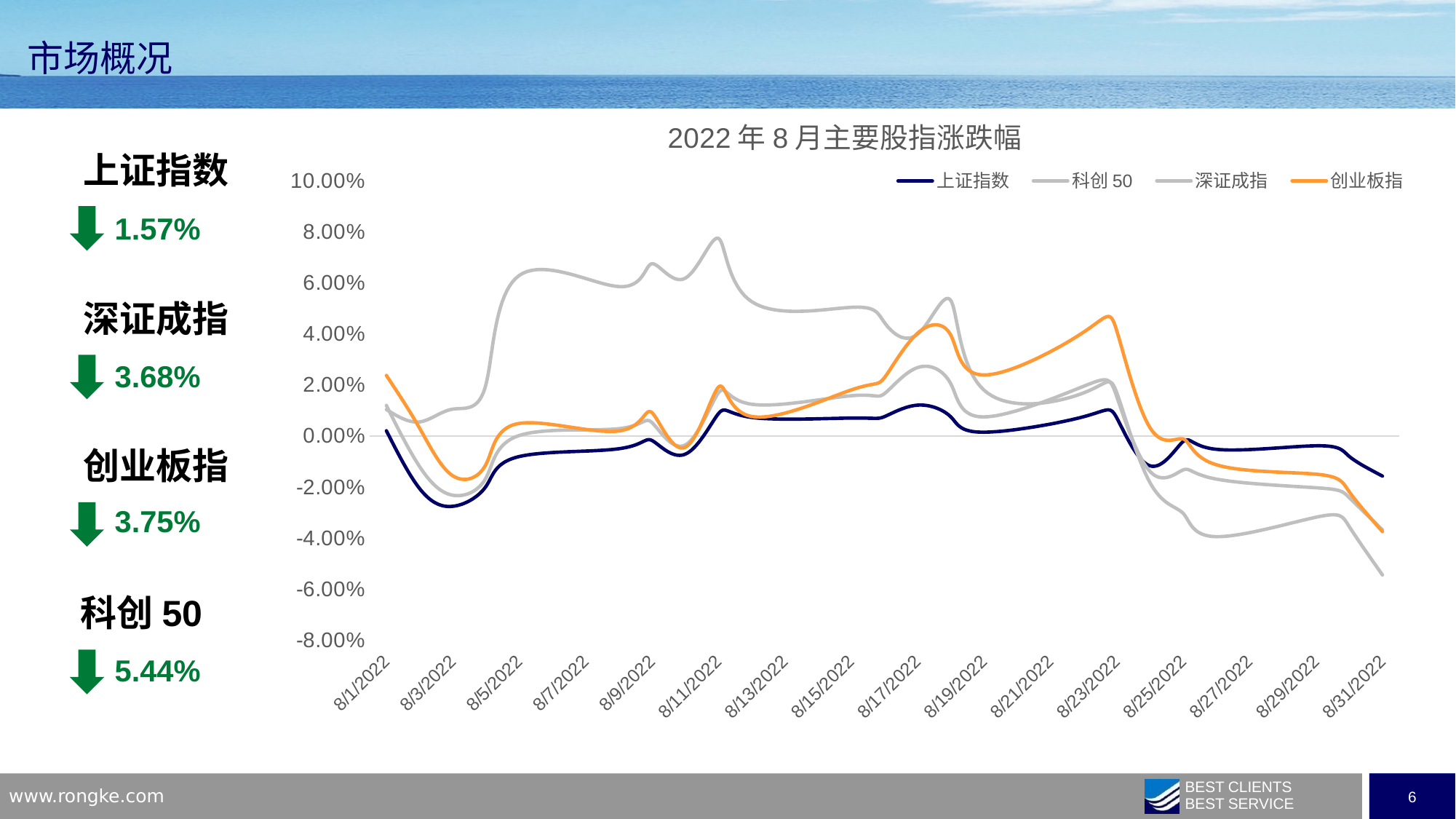

市场概况

### Chart: 2022年8月主要股指涨跌幅

| Category | 上证指数 | 科创50 | 深证成指 | 创业板指 |
|---|---|---|---|---|
| 44774 | 0.0020656330304558157 | 0.010349799340624966 | 0.011979372165140223 | 0.023700125447021936 |
| 44775 | -0.020585631555003592 | 0.005510097253216495 | -0.011975296162361815 | 0.0030594094628246804 |
| 44776 | -0.027532552163381685 | 0.010505918762799382 | -0.02320549901686808 | -0.015589132917672943 |
| 44777 | -0.019734172701675767 | 0.02021287342388267 | -0.01644259520727298 | -0.011110486996573465 |
| 44778 | -0.008056583590512756 | 0.06283347567751218 | 0.00018668092724172247 | 0.004924263700874398 |
| 44781 | -0.005013463501002069 | 0.05847131535204908 | 0.002871951557522179 | 0.001962216105899861 |
| 44782 | -0.0017859118909149263 | 0.06741603989310407 | 0.005231141965546415 | 0.009118313392874056 |
| 44783 | -0.0071374998463069605 | 0.061759006713135056 | -0.0035387856120362438 | -0.004444943736074403 |
| 44784 | 0.008738980216645542 | 0.07735258193973782 | 0.01688361870787447 | 0.019112883596397623 |
| 44785 | 0.007269675769386863 | 0.052603061777373616 | 0.0124293628718537 | 0.007631672564549108 |
| 44788 | 0.00702376707528507 | 0.050362288894398866 | 0.01575782674053472 | 0.01802692430114794 |
| 44789 | 0.007573987778338065 | 0.04443893434719115 | 0.016564060090063393 | 0.02282012394914723 |
| 44790 | 0.012077190739078647 | 0.03985637013159926 | 0.02678259905501945 | 0.04024040891984493 |
| 44791 | 0.007469476583344736 | 0.05300713557594294 | 0.020412621913243 | 0.039457769289820144 |
| 44792 | 0.001487747599316469 | 0.017944550054641795 | 0.007469682691335633 | 0.023879870433822115 |
| 44795 | 0.007546323050251491 | 0.016870081090264444 | 0.01946372846647737 | 0.04065606920182008 |
| 44796 | 0.007063727238076467 | 0.016888448081108454 | 0.015344520058824918 | 0.041139133853844934 |
| 44797 | -0.011692958404544429 | -0.018302706376100875 | -0.013901615075340934 | 0.0032204310134997804 |
| 44798 | -0.002148627214715093 | -0.030323901883534843 | -0.013278801850831301 | -0.001179576475874744 |
| 44799 | -0.00523170746701751 | -0.03941556235134225 | -0.016891770713430954 | -0.011293976670598505 |
| 44802 | -0.0038453972040181084 | -0.03180244464648141 | -0.02027892902211803 | -0.014956280776648012 |
| 44803 | -0.00799818027566368 | -0.03547584281529248 | -0.024140534054187923 | -0.021835271208972218 |
| 44804 | -0.015707417835757576 | -0.05441221037551314 | -0.03677614266661877 | -0.03746185099889532 |
上证指数
1.57%

深证成指
3.68%

创业板指
3.75%

科创50
5.44%